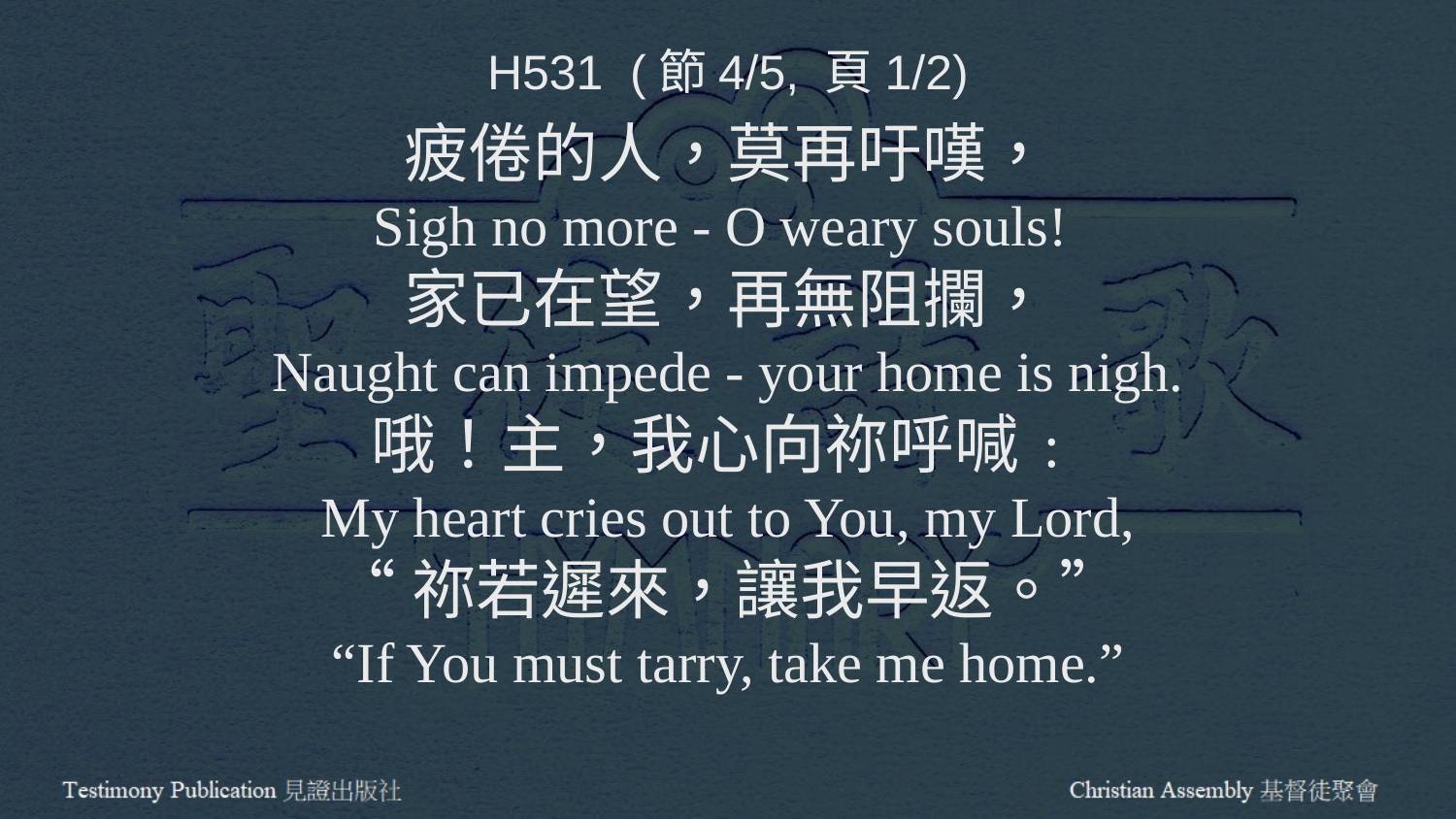

H531  (節4/5, 頁1/2)
疲倦的人，莫再吁嘆，
Sigh no more - O weary souls!
家已在望，再無阻攔，
Naught can impede - your home is nigh.
哦！主，我心向祢呼喊﹕
My heart cries out to You, my Lord,
“祢若遲來，讓我早返。”
“If You must tarry, take me home.”